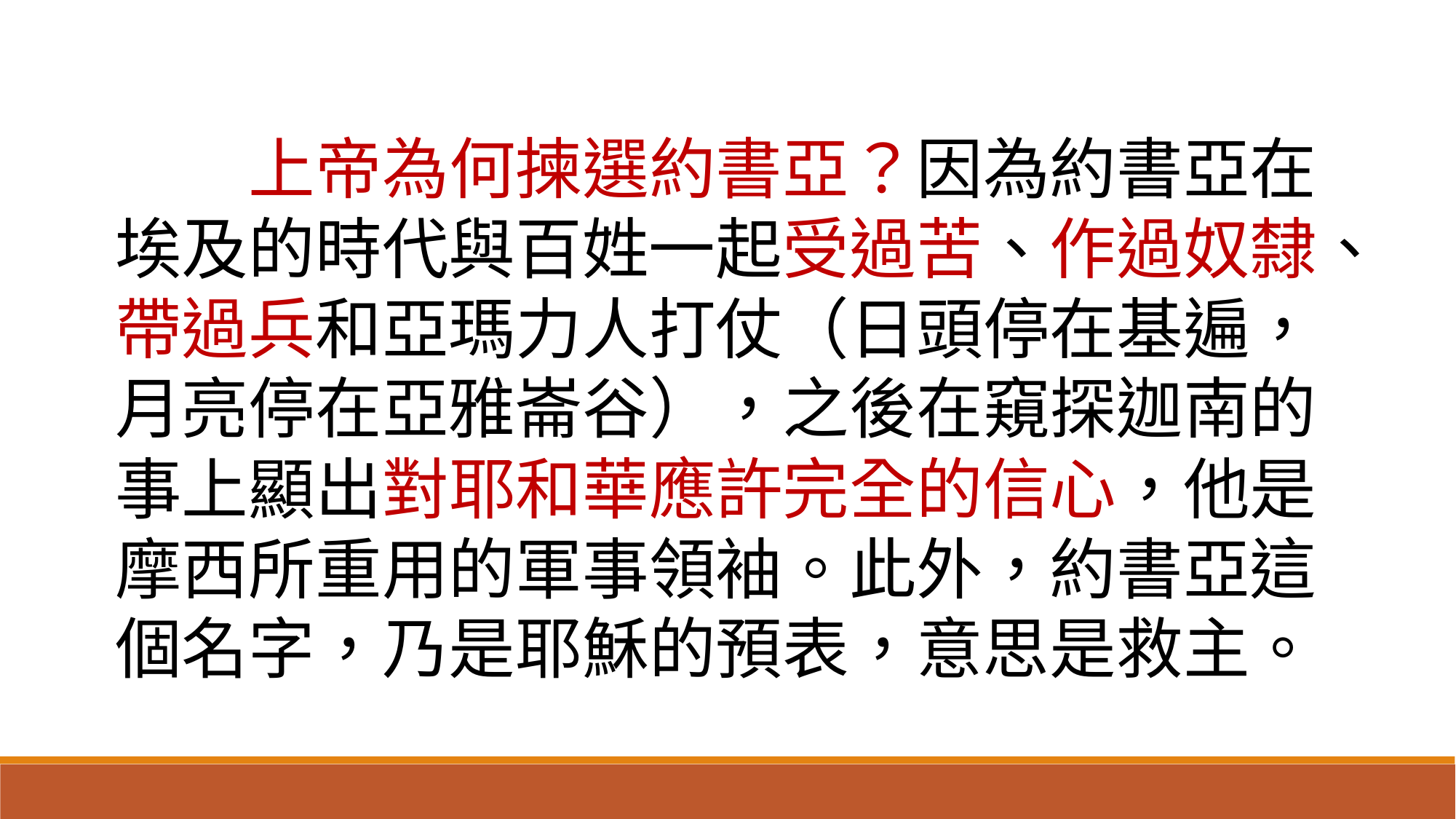

上帝為何揀選約書亞？因為約書亞在埃及的時代與百姓一起受過苦、作過奴隸、帶過兵和亞瑪力人打仗（日頭停在基遍，月亮停在亞雅崙谷），之後在窺探迦南的事上顯出對耶和華應許完全的信心，他是摩西所重用的軍事領袖。此外，約書亞這個名字，乃是耶穌的預表，意思是救主。